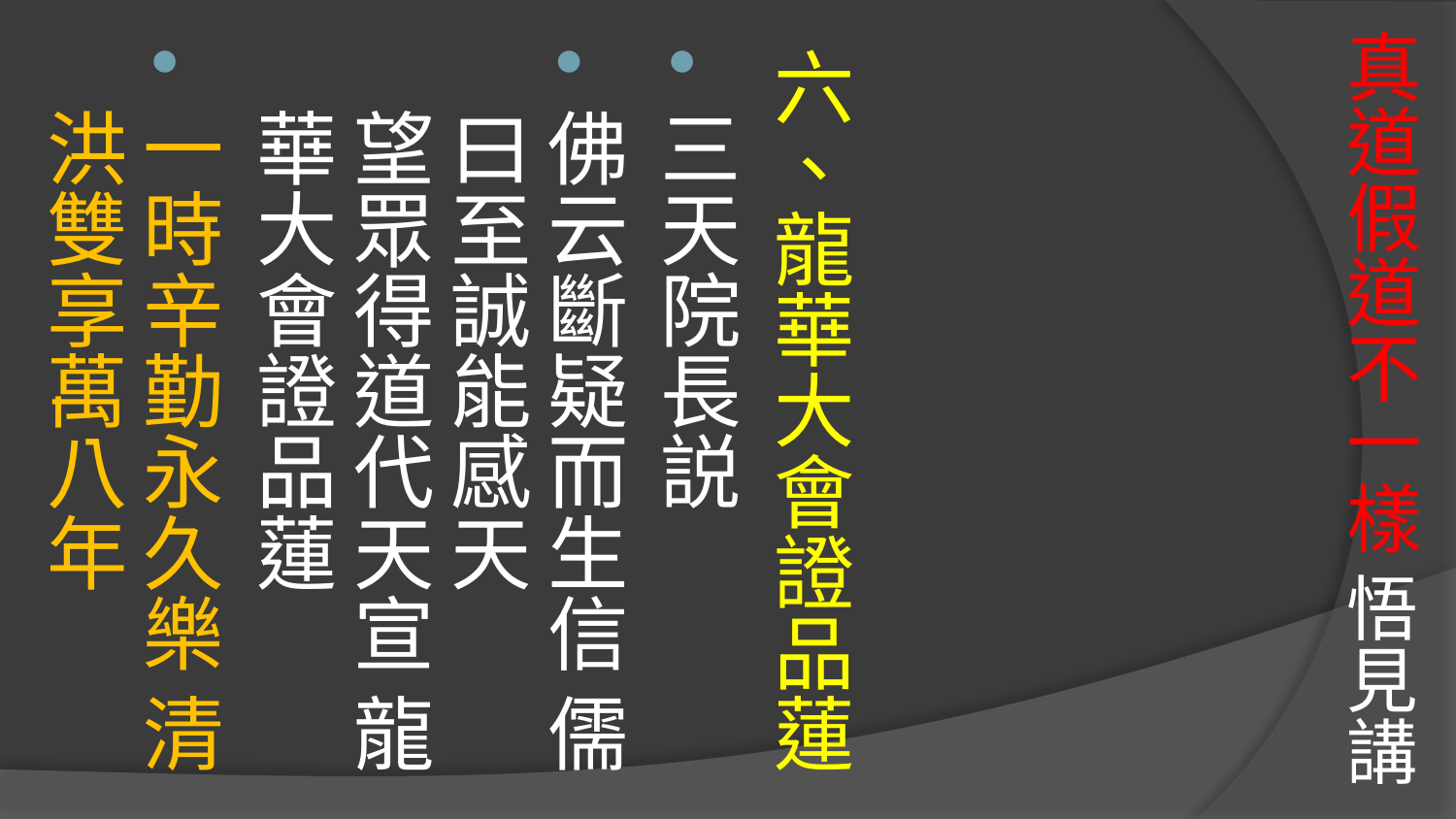

# 真道假道不一樣 悟見講
六、龍華大會證品蓮
三天院長説
佛云斷疑而生信 儒曰至誠能感天
望眾得道代天宣 龍華大會證品蓮
一時辛勤永久樂 清洪雙享萬八年